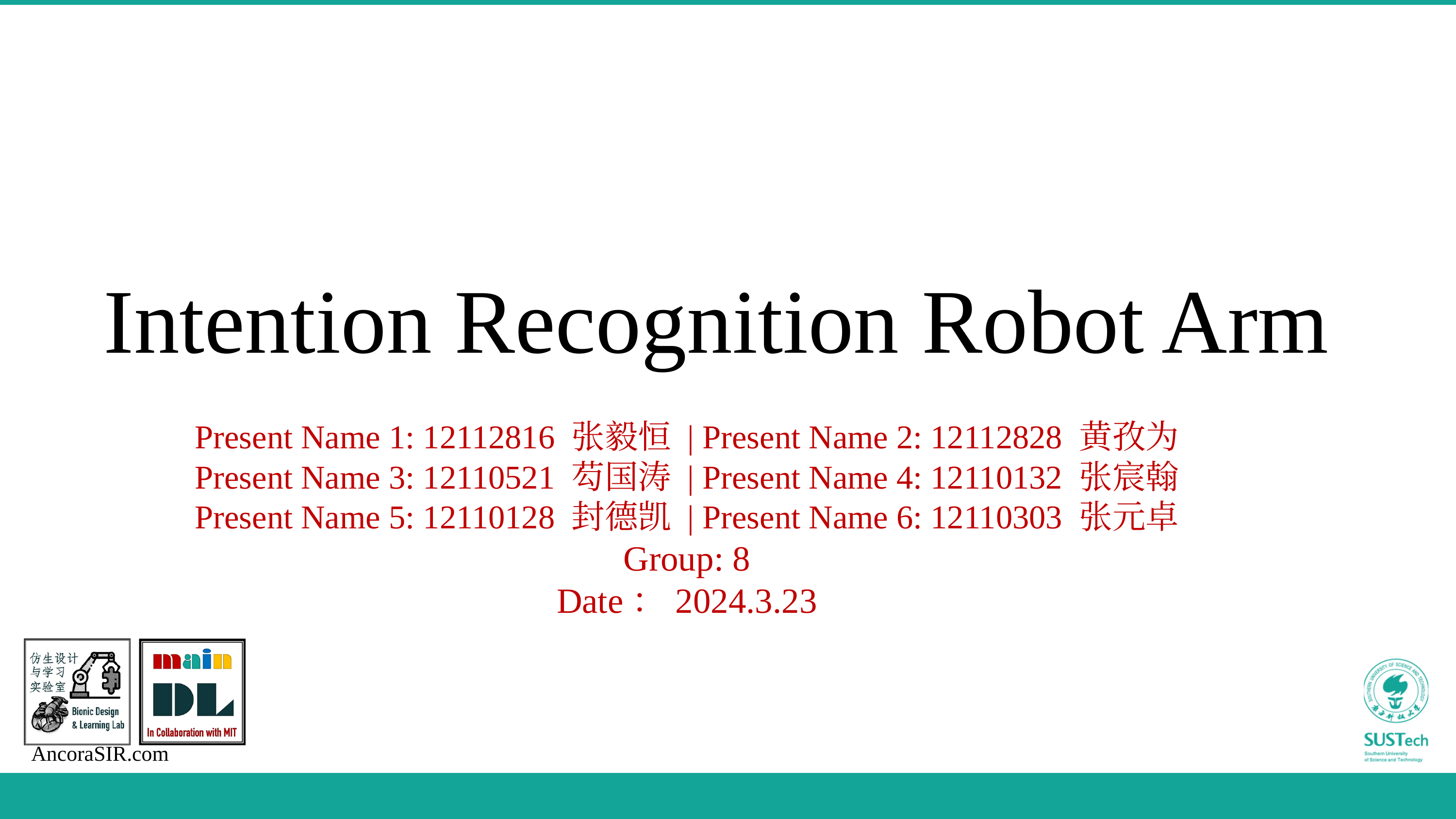

Intention Recognition Robot Arm
Present Name 1: 12112816 张毅恒 | Present Name 2: 12112828 黄孜为
Present Name 3: 12110521 芶国涛 | Present Name 4: 12110132 张宸翰
Present Name 5: 12110128 封德凯 | Present Name 6: 12110303 张元卓
Group: 8
Date：2024.3.23

AncoraSIR.com